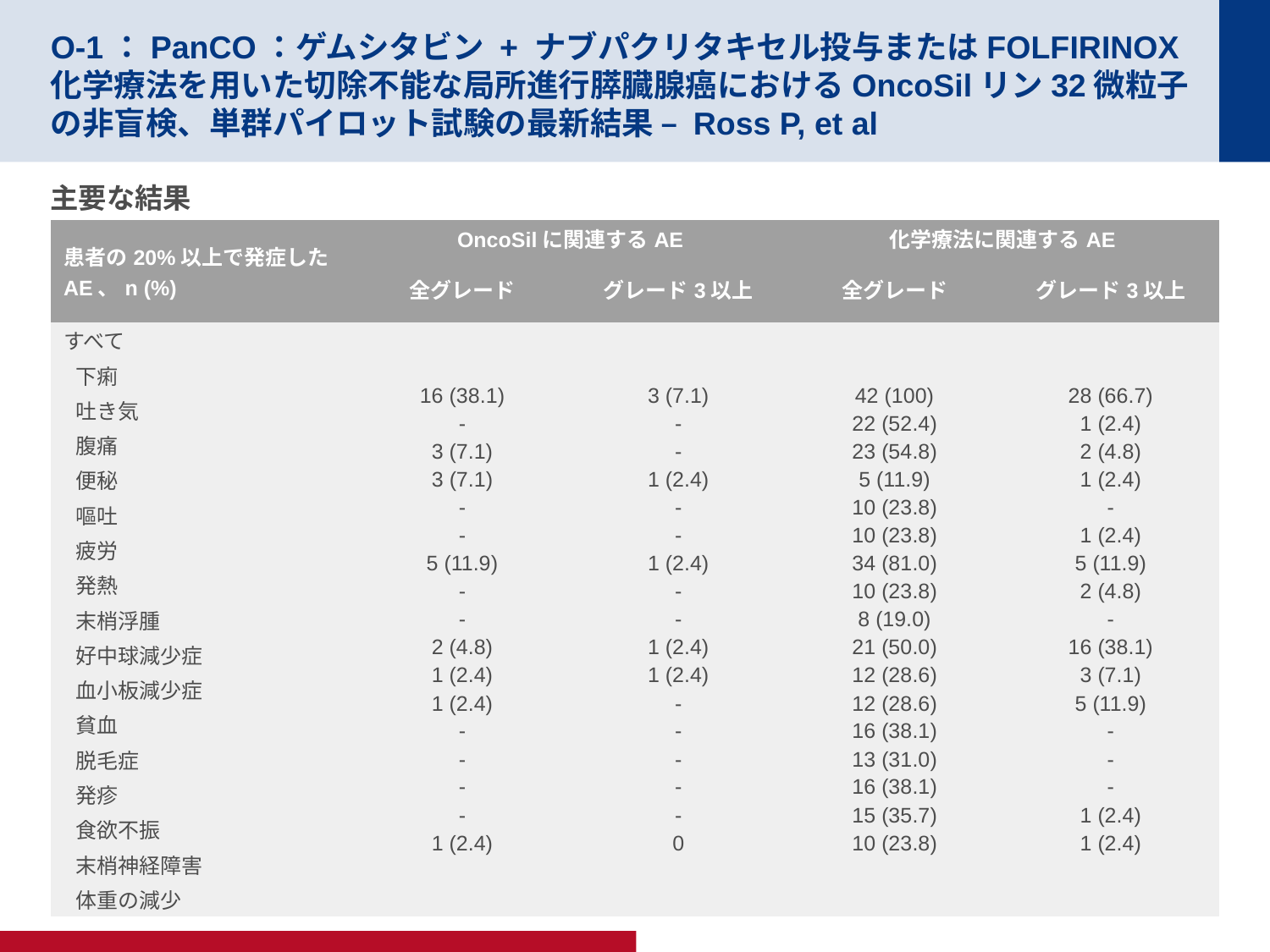

# O-1：PanCO：ゲムシタビン + ナブパクリタキセル投与またはFOLFIRINOX化学療法を用いた切除不能な局所進行膵臓腺癌におけるOncoSilリン32微粒子の非盲検、単群パイロット試験の最新結果 – Ross P, et al
主要な結果
有害事象の33%がOncoSil前、67%がインプラント後に発生し、そのうち6%対94%はOncoSilデバイスまたは移植処置対化学療法に起因した
| 患者の20%以上で発症したAE、n (%) | OncoSilに関連するAE |  | 化学療法に関連するAE |  |
| --- | --- | --- | --- | --- |
|  | 全グレード | グレード3以上 | 全グレード | グレード3以上 |
| すべて 下痢 吐き気 腹痛 便秘 嘔吐 疲労 発熱 末梢浮腫 好中球減少症 血小板減少症 貧血 脱毛症 発疹 食欲不振 末梢神経障害 体重の減少 | 16 (38.1) - 3 (7.1) 3 (7.1) - - 5 (11.9) - - 2 (4.8) 1 (2.4) 1 (2.4) - - - - 1 (2.4) | 3 (7.1) - - 1 (2.4) - - 1 (2.4) - - 1 (2.4) 1 (2.4) - - - - - 0 | 42 (100) 22 (52.4) 23 (54.8) 5 (11.9) 10 (23.8) 10 (23.8) 34 (81.0) 10 (23.8) 8 (19.0) 21 (50.0) 12 (28.6) 12 (28.6) 16 (38.1) 13 (31.0) 16 (38.1) 15 (35.7) 10 (23.8) | 28 (66.7) 1 (2.4) 2 (4.8) 1 (2.4) - 1 (2.4) 5 (11.9) 2 (4.8) - 16 (38.1) 3 (7.1) 5 (11.9) - - - 1 (2.4) 1 (2.4) |
Ross P, et al.Ann Oncol 2020;31(補遺):要旨 O-1